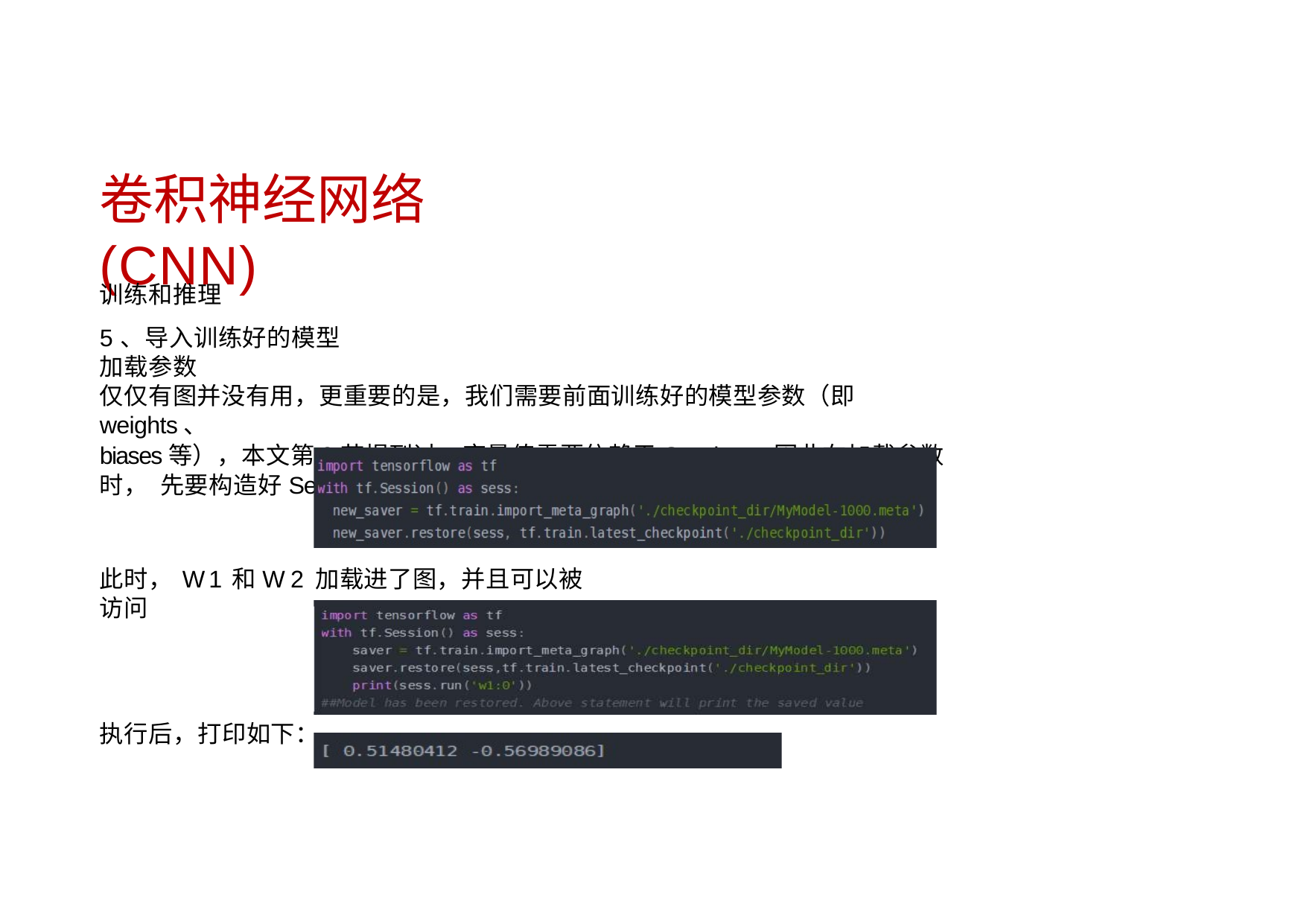

# 卷积神经网络(CNN)
训练和推理
5、导入训练好的模型
加载参数
仅仅有图并没有用，更重要的是，我们需要前面训练好的模型参数（即weights、
biases等），本文第2节提到过，变量值需要依赖于Session，因此在加载参数时，  先要构造好Session：

此时，W1和W2加载进了图，并且可以被访问

执行后，打印如下：